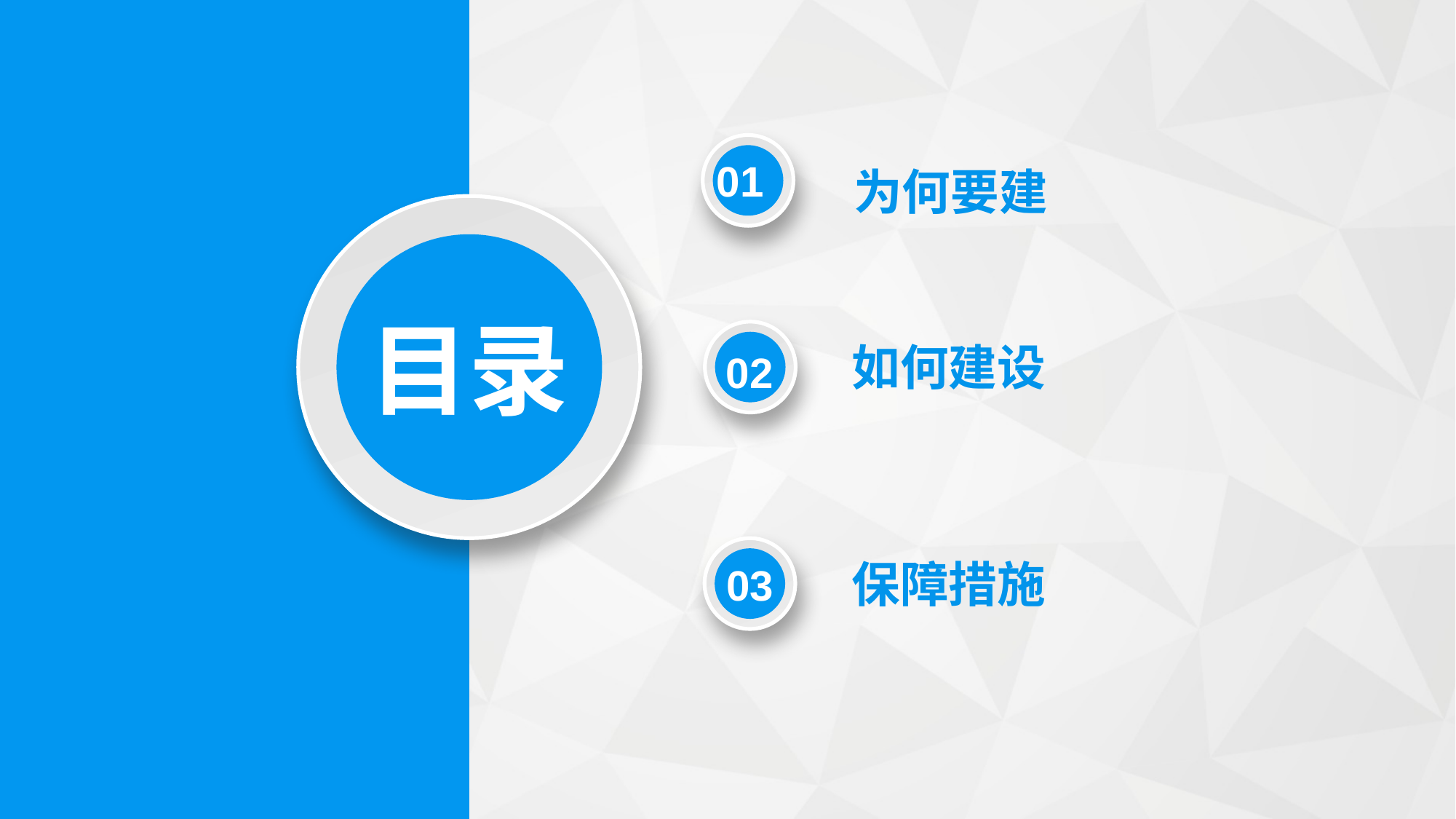

01
为何要建

目录

02
如何建设

03
保障措施